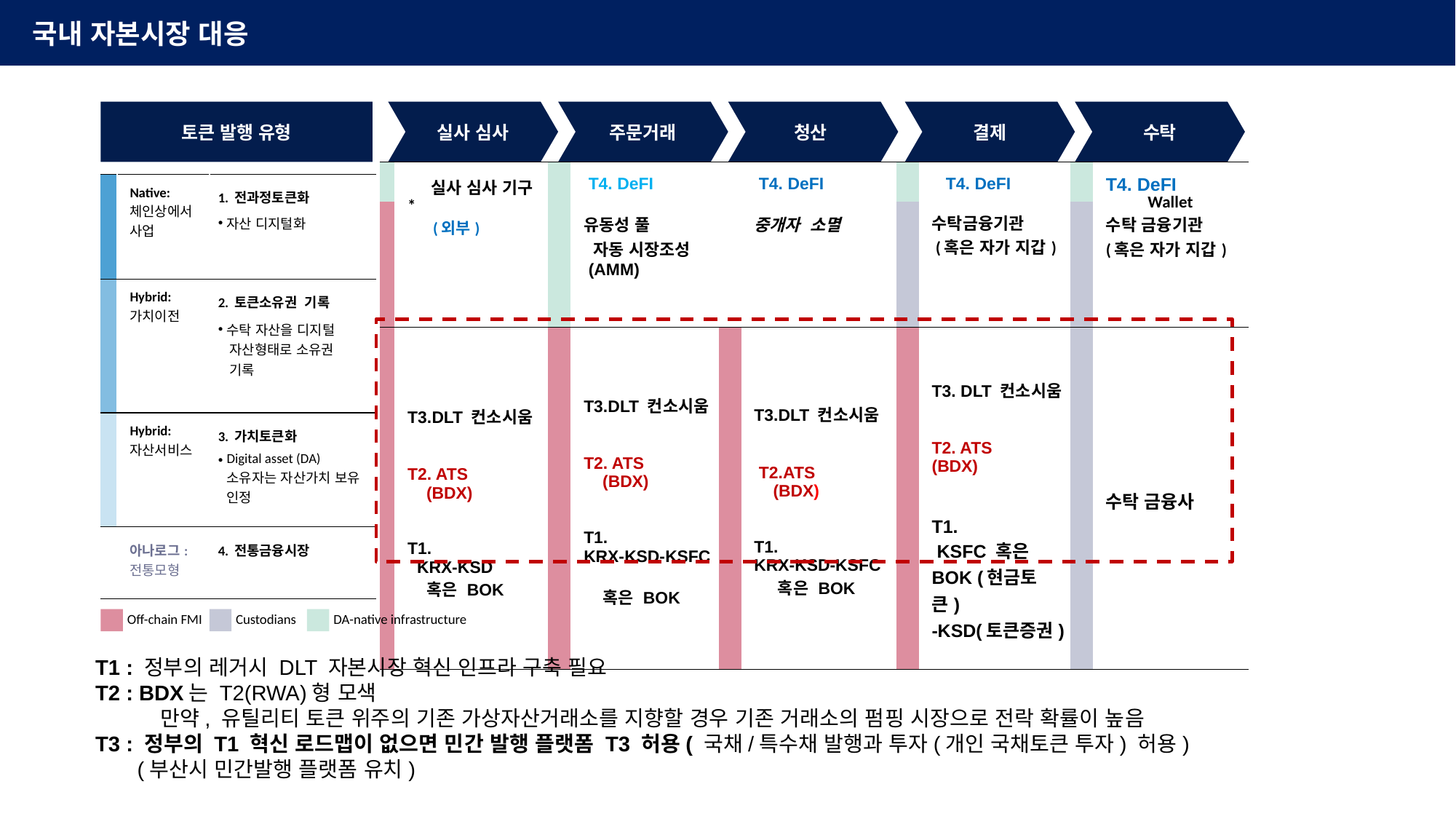

국내 자본시장 대응
실사 심사
주문거래
청산
결제
수탁
토큰 발행 유형
|  | 실사 심사 기구\* (외부) |  | T4. DeFI 유동성 풀 자동 시장조성 (AMM) |  | T4. DeFI 중개자 소멸 |  | T4. DeFI 수탁금융기관 (혹은 자가 지갑) |  | T4. DeFI Wallet 수탁 금융기관 (혹은 자가 지갑) |
| --- | --- | --- | --- | --- | --- | --- | --- | --- | --- |
|  |  |  |  |  |  |  |  |  |  |
|  | T3.DLT 컨소시움 T2. ATS (BDX) T1. KRX-KSD 혹은 BOK |  | T3.DLT 컨소시움 T2. ATS (BDX) T1. KRX-KSD-KSFC 혹은 BOK |  | T3.DLT 컨소시움 T2.ATS (BDX) T1. KRX-KSD-KSFC 혹은 BOK |  | T3. DLT 컨소시움 T2. ATS (BDX) T1. KSFC 혹은 BOK (현금토큰) -KSD(토큰증권) |  | 수탁 금융사 |
|  | Native: 체인상에서 사업 | 1. 전과정토큰화 자산 디지털화 |
| --- | --- | --- |
|  | Hybrid: 가치이전 | 2. 토큰소유권 기록 수탁 자산을 디지털 자산형태로 소유권 기록 |
|  | Hybrid: 자산서비스 | 3. 가치토큰화 Digital asset (DA) 소유자는 자산가치 보유 인정 |
|  | 아나로그: 전통모형 | 4. 전통금융시장 |

Off-chain FMI
Custodians
DA-native infrastructure

 T1 : 정부의 레거시 DLT 자본시장 혁신 인프라 구축 필요
 T2 : BDX는 T2(RWA)형 모색
           만약, 유틸리티 토큰 위주의 기존 가상자산거래소를 지향할 경우 기존 거래소의 펌핑 시장으로 전락 확률이 높음
 T3 : 정부의 T1 혁신 로드맵이 없으면 민간 발행 플랫폼 T3 허용( 국채/특수채 발행과 투자(개인 국채토큰 투자) 허용)
        (부산시 민간발행 플랫폼 유치)